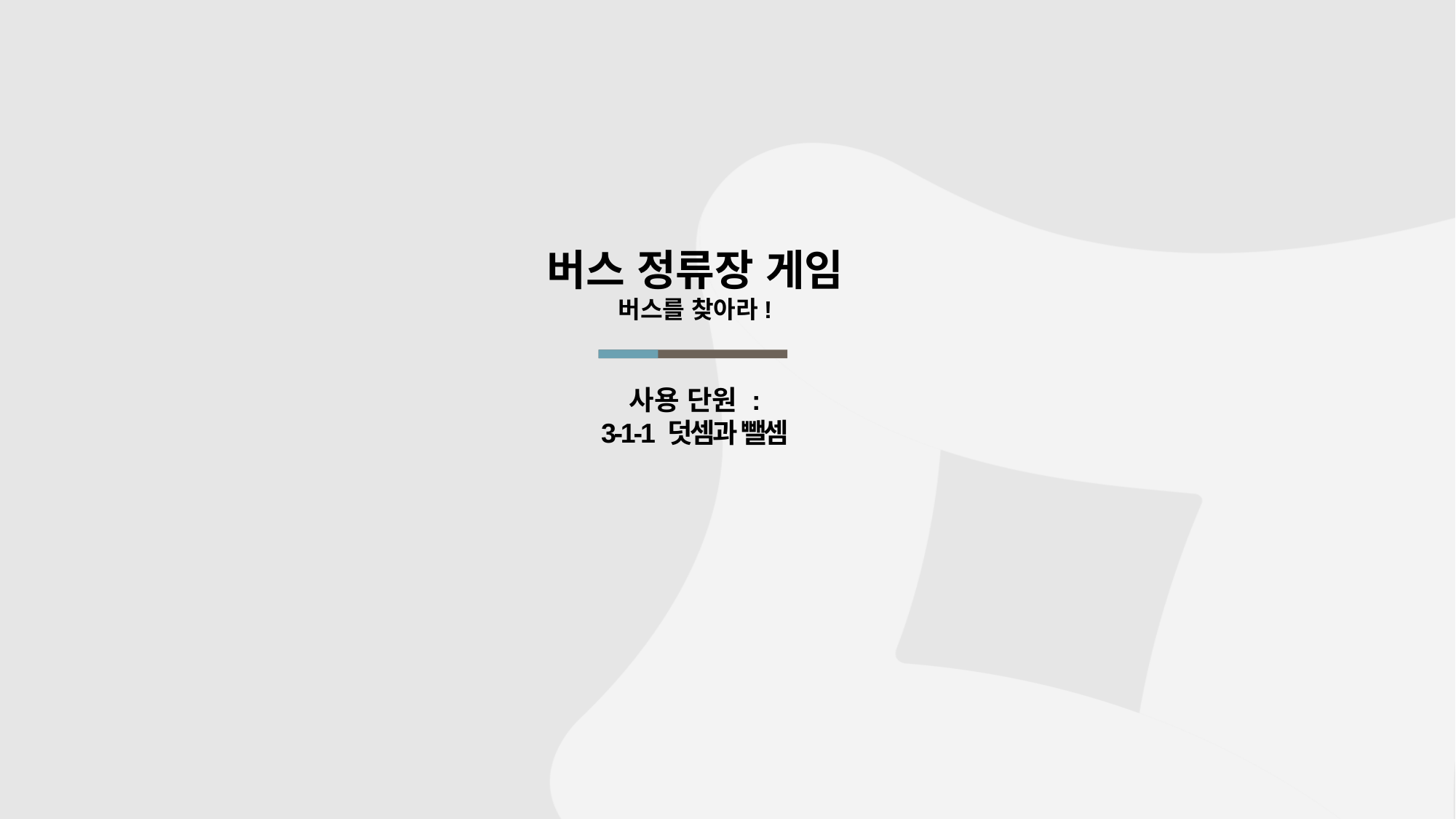

버스 정류장 게임
버스를 찾아라!
# 사용 단원 : 3-1-1 덧셈과 뺄셈